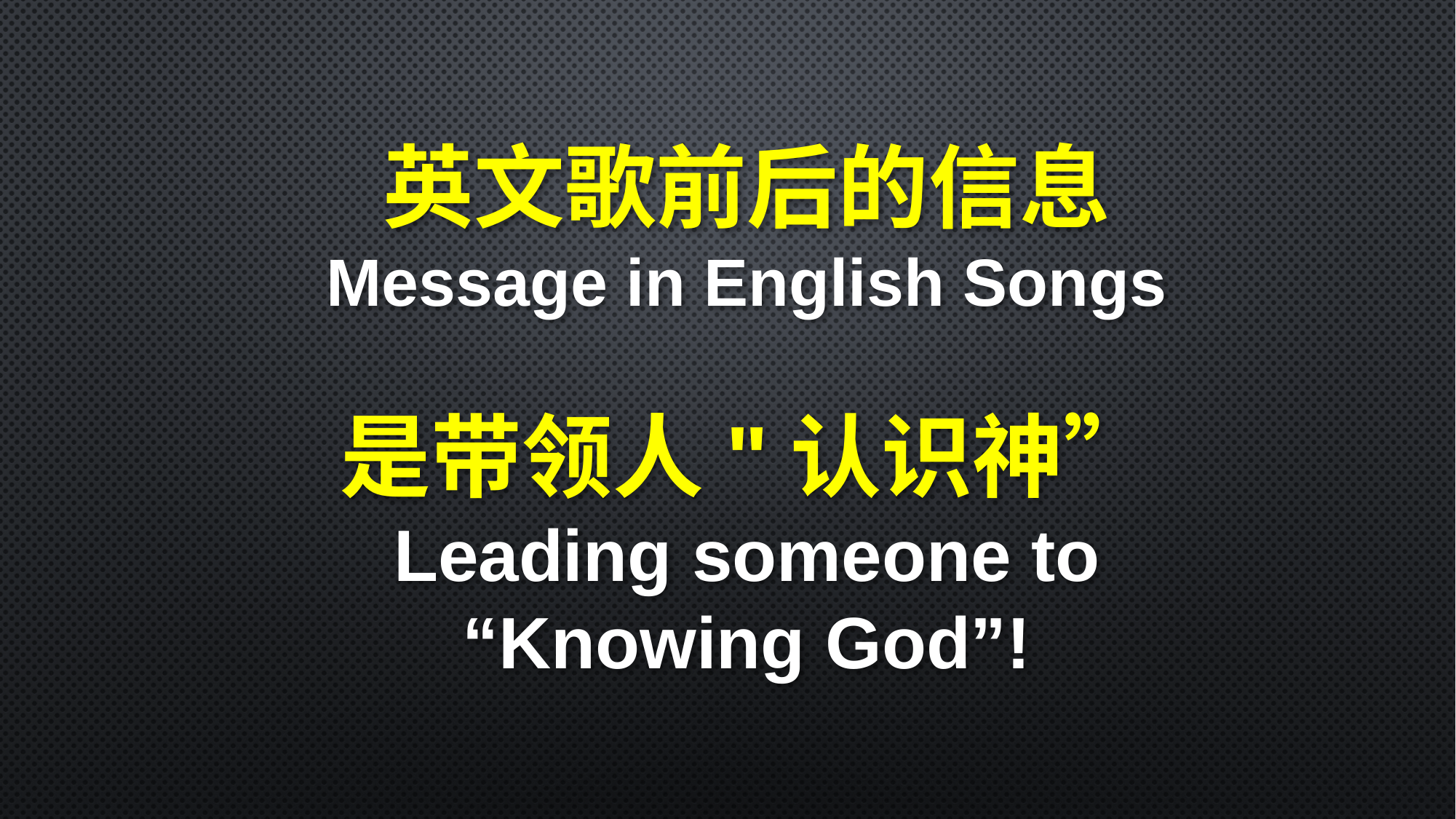

英文歌前后的信息
Message in English Songs

是带领人"认识神”
Leading someone to “Knowing God”!